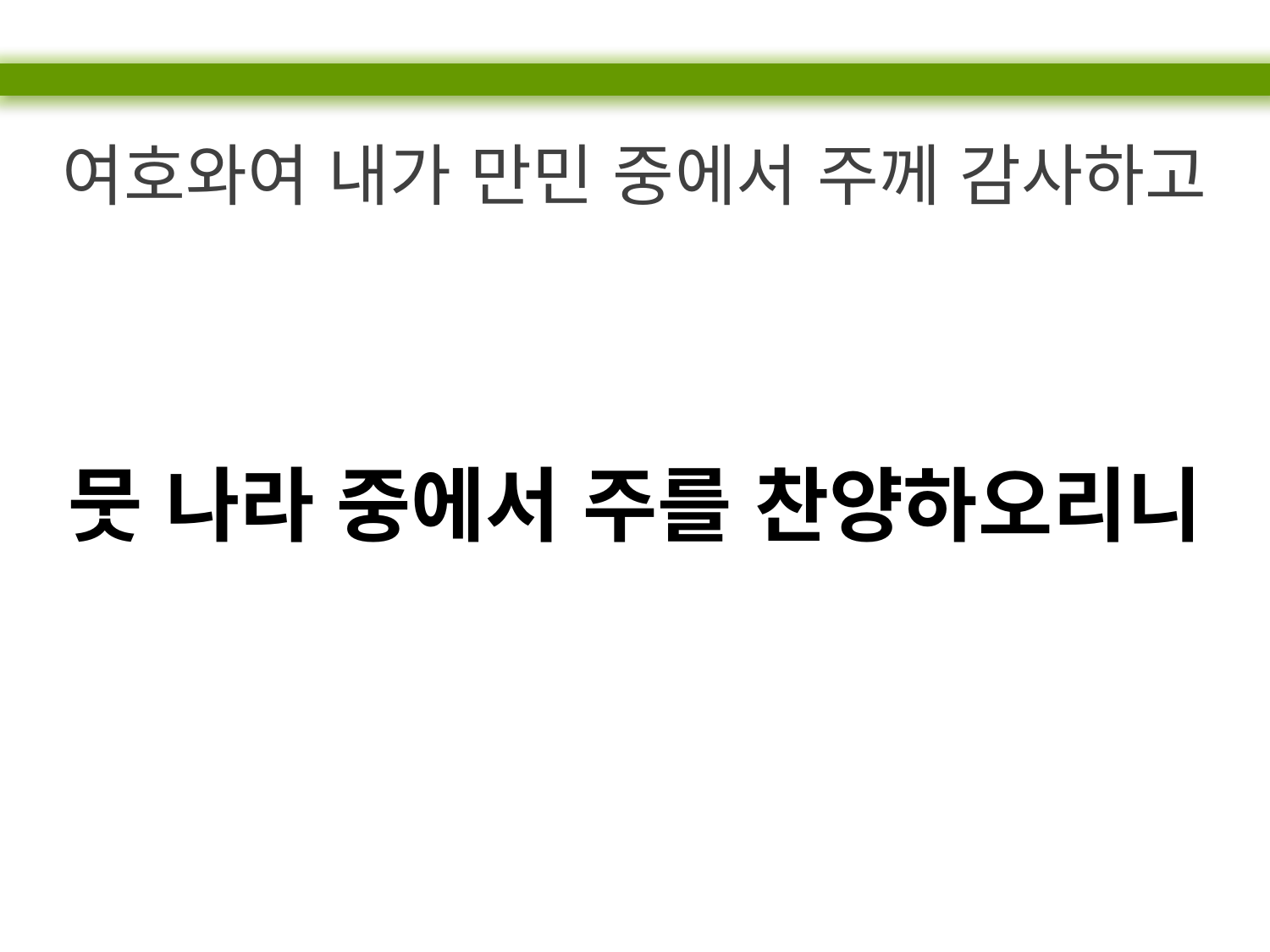

여호와여 내가 만민 중에서 주께 감사하고
뭇 나라 중에서 주를 찬양하오리니